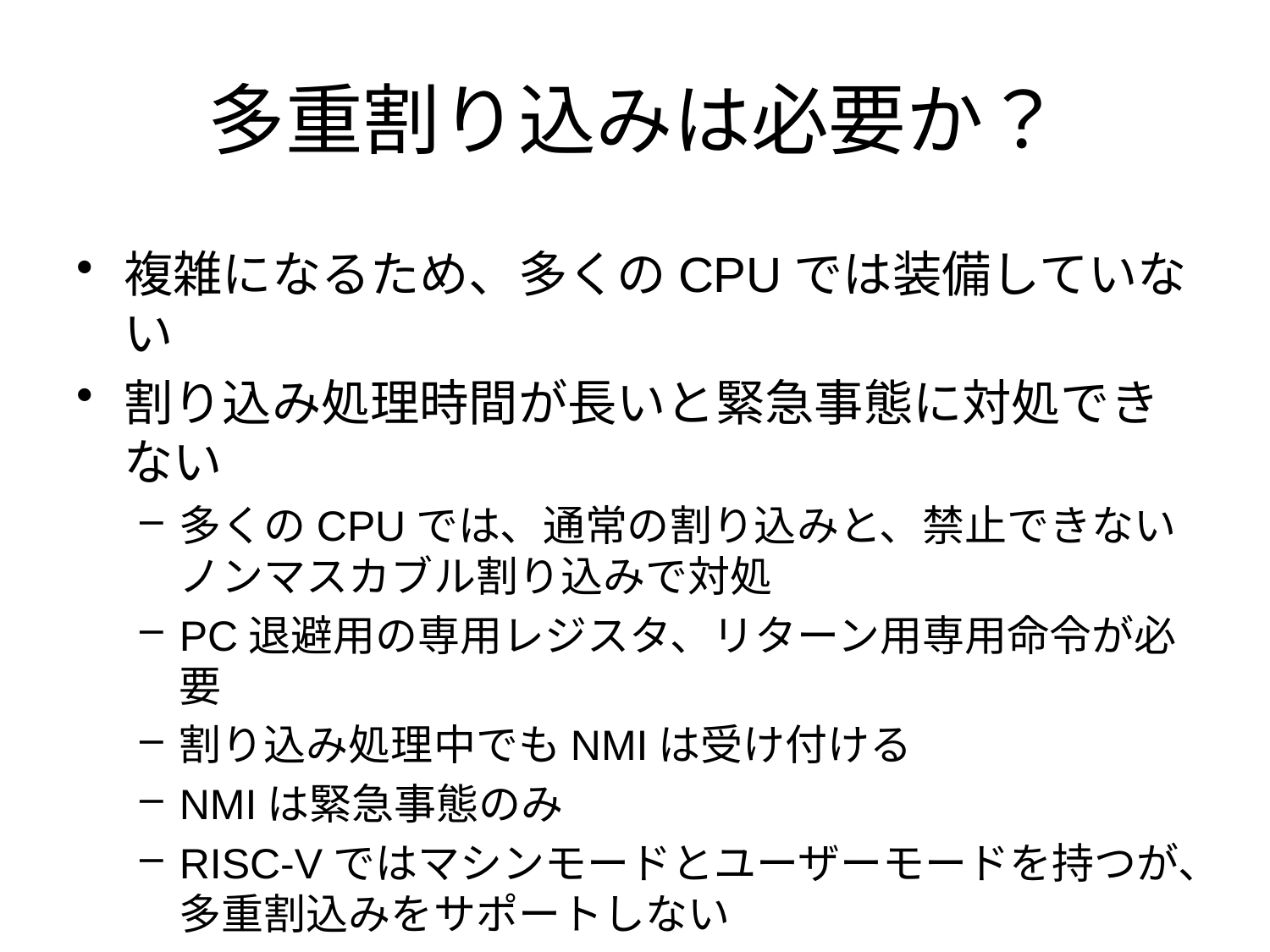

# 多重割り込みは必要か？
複雑になるため、多くのCPUでは装備していない
割り込み処理時間が長いと緊急事態に対処できない
多くのCPUでは、通常の割り込みと、禁止できないノンマスカブル割り込みで対処
PC退避用の専用レジスタ、リターン用専用命令が必要
割り込み処理中でもNMIは受け付ける
NMIは緊急事態のみ
RISC-Vではマシンモードとユーザーモードを持つが、多重割込みをサポートしない